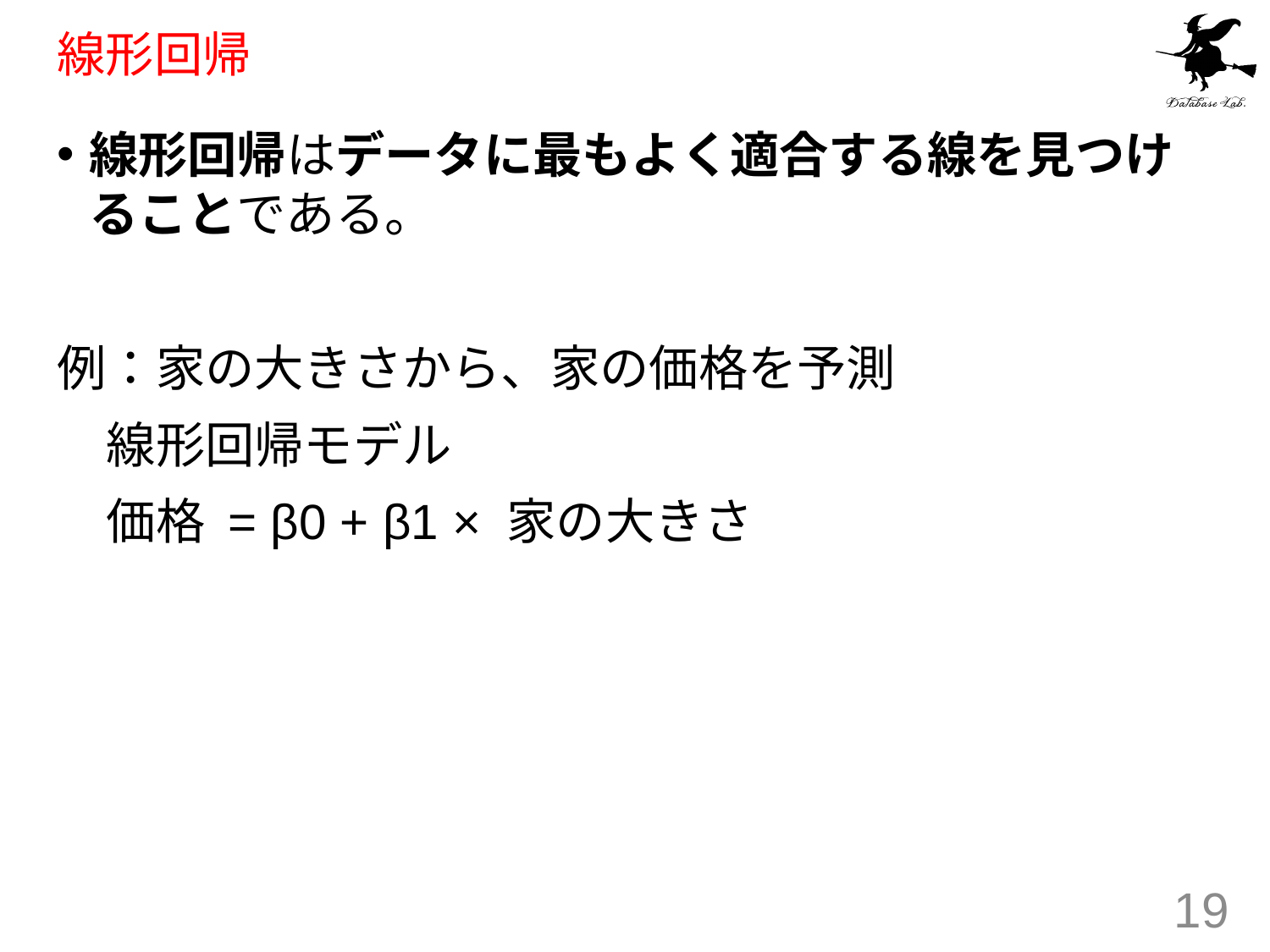

# 線形回帰
線形回帰はデータに最もよく適合する線を見つけることである。

例：家の大きさから、家の価格を予測
　線形回帰モデル
　価格 = β0 + β1 × 家の大きさ

19